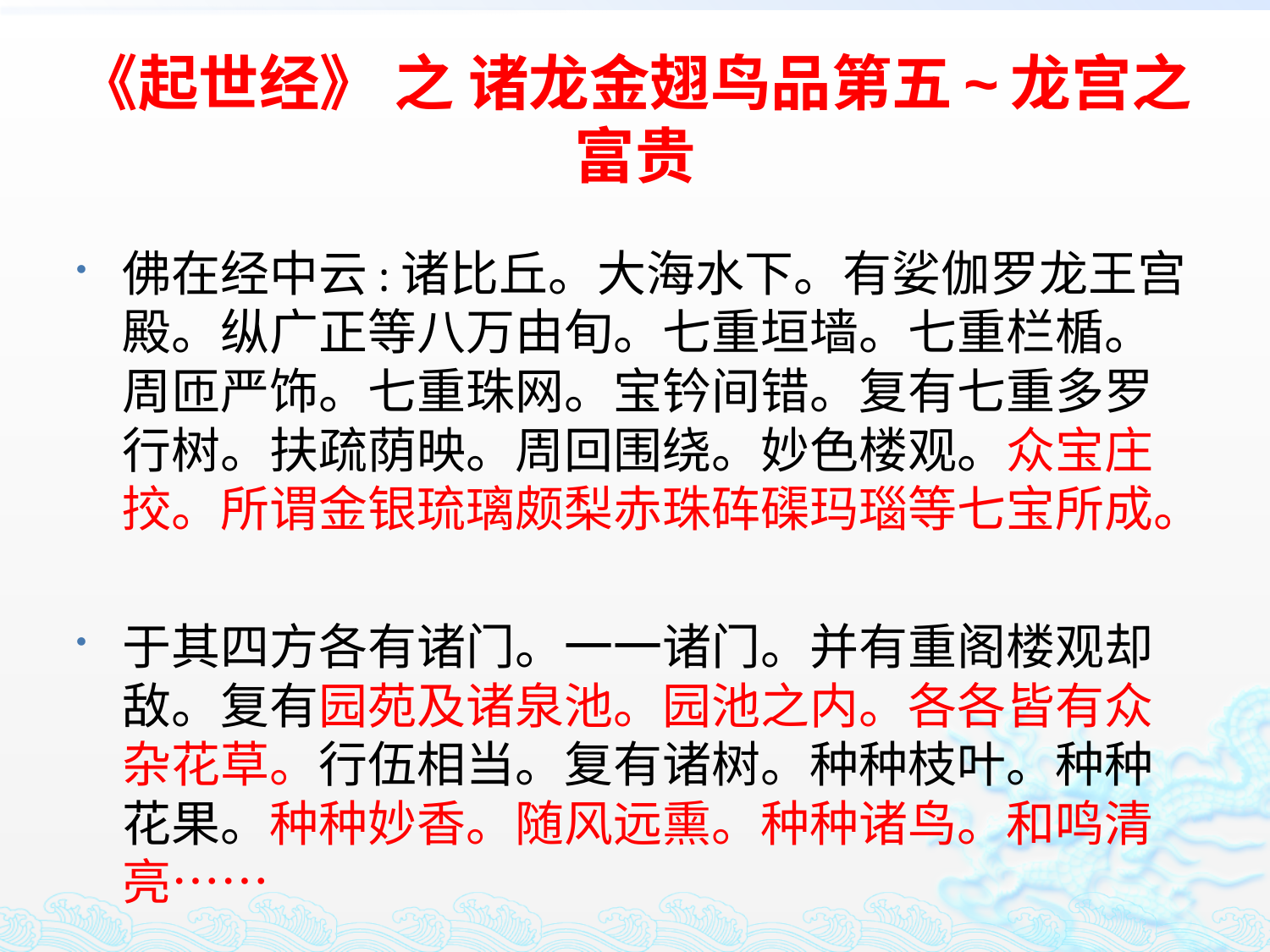

# 《起世经》 之 诸龙金翅鸟品第五~龙宫之富贵
佛在经中云:诸比丘。大海水下。有娑伽罗龙王宫殿。纵广正等八万由旬。七重垣墙。七重栏楯。周匝严饰。七重珠网。宝钤间错。复有七重多罗行树。扶疏荫映。周回围绕。妙色楼观。众宝庄挍。所谓金银琉璃颇梨赤珠砗磲玛瑙等七宝所成。

于其四方各有诸门。一一诸门。并有重阁楼观却敌。复有园苑及诸泉池。园池之内。各各皆有众杂花草。行伍相当。复有诸树。种种枝叶。种种花果。种种妙香。随风远熏。种种诸鸟。和鸣清亮……